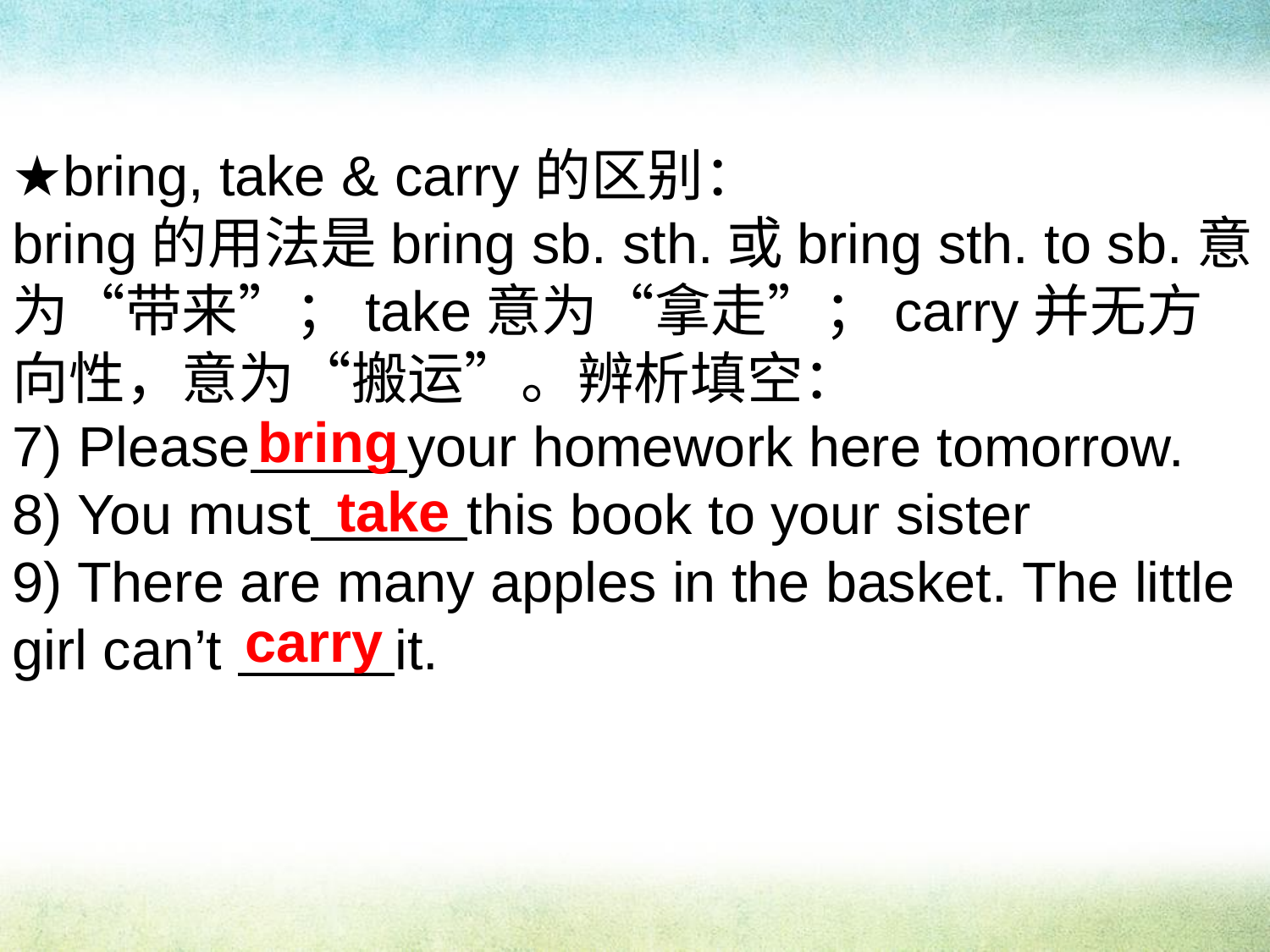

★bring, take & carry的区别：
bring的用法是bring sb. sth.或bring sth. to sb.意为“带来”；take意为“拿走”；carry并无方向性，意为“搬运”。辨析填空：
7) Please          your homework here tomorrow.
8) You must          this book to your sister
9) There are many apples in the basket. The little girl can’t           it.
bring
take
carry